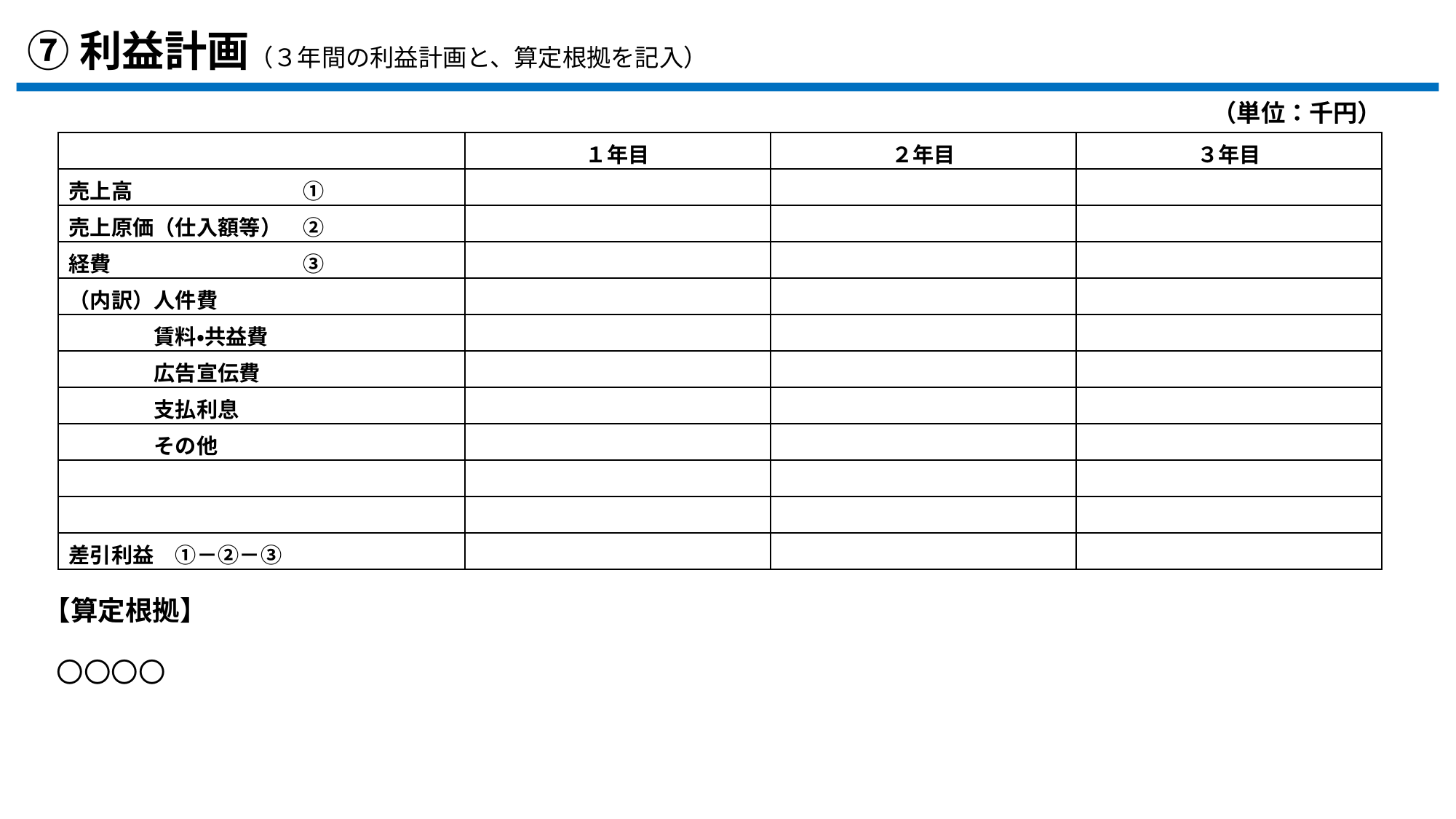

（単位：千円）
|  | １年目 | ２年目 | ３年目 |
| --- | --- | --- | --- |
| 売上高　　　　　　　　① |  |  |  |
| 売上原価（仕入額等）　② |  |  |  |
| 経費　　　　　　　　　③ |  |  |  |
| （内訳）人件費 |  |  |  |
| 賃料・共益費 |  |  |  |
| 広告宣伝費 |  |  |  |
| 支払利息 |  |  |  |
| その他 |  |  |  |
|  |  |  |  |
|  |  |  |  |
| 差引利益　①－②－③ |  |  |  |
【算定根拠】
〇〇〇〇